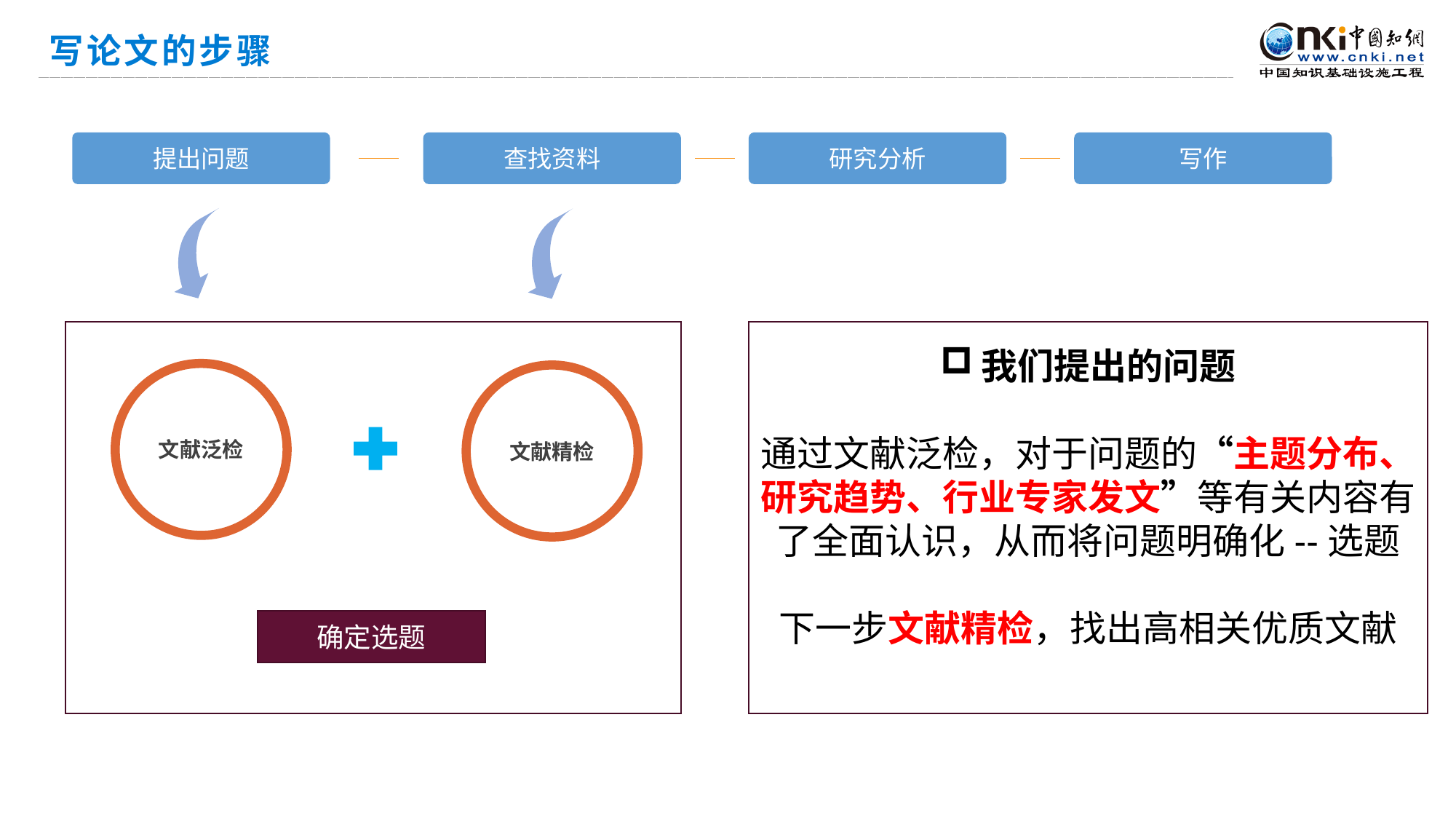

# 写论文的步骤
提出问题
研究分析
写作
查找资料

我们提出的问题

通过文献泛检，对于问题的“主题分布、研究趋势、行业专家发文”等有关内容有了全面认识，从而将问题明确化--选题

下一步文献精检，找出高相关优质文献

文献泛检
文献阅读
论文撰写
文献精检

积累素材
确定选题
产出成果